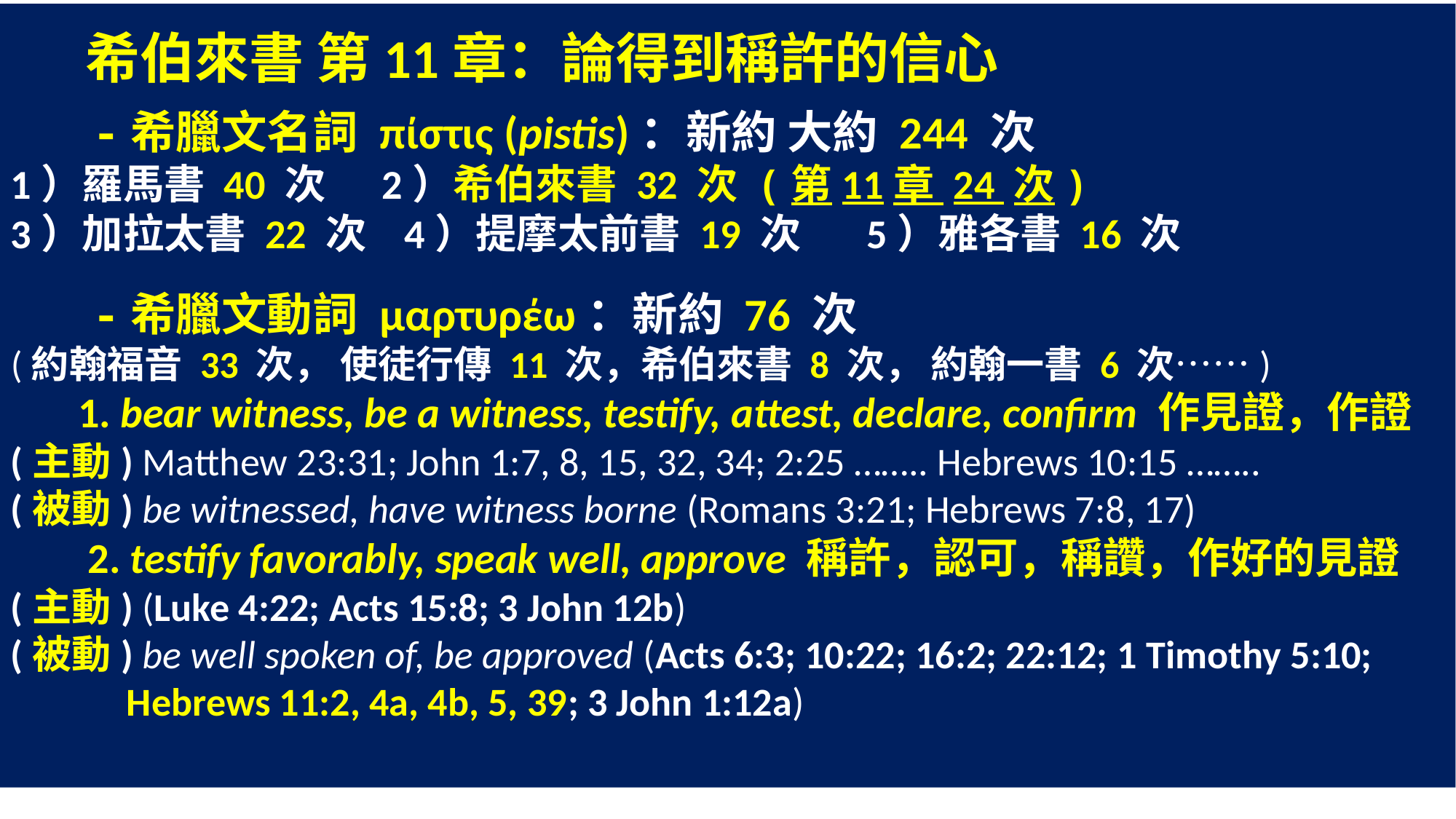

希伯來書 第11章：論得到稱許的信心

   -希臘文名詞 πίστις (pistis)：新約 大約 244 次
1）羅馬書 40 次     2）希伯來書 32 次 (第11章 24 次)
3）加拉太書 22 次   4）提摩太前書 19 次      5）雅各書 16 次

   -希臘文動詞 μαρτυρέω：新約 76 次
(約翰福音 33 次， 使徒行傳 11 次，希伯來書 8 次， 約翰一書 6 次……)
       1. bear witness, be a witness, testify, attest, declare, confirm 作見證，作證
(主動) Matthew 23:31; John 1:7, 8, 15, 32, 34; 2:25 …….. Hebrews 10:15 ……..
(被動) be witnessed, have witness borne (Romans 3:21; Hebrews 7:8, 17)
        2. testify favorably, speak well, approve 稱許，認可，稱讚，作好的見證
(主動) (Luke 4:22; Acts 15:8; 3 John 12b)
(被動) be well spoken of, be approved (Acts 6:3; 10:22; 16:2; 22:12; 1 Timothy 5:10;
             Hebrews 11:2, 4a, 4b, 5, 39; 3 John 1:12a)